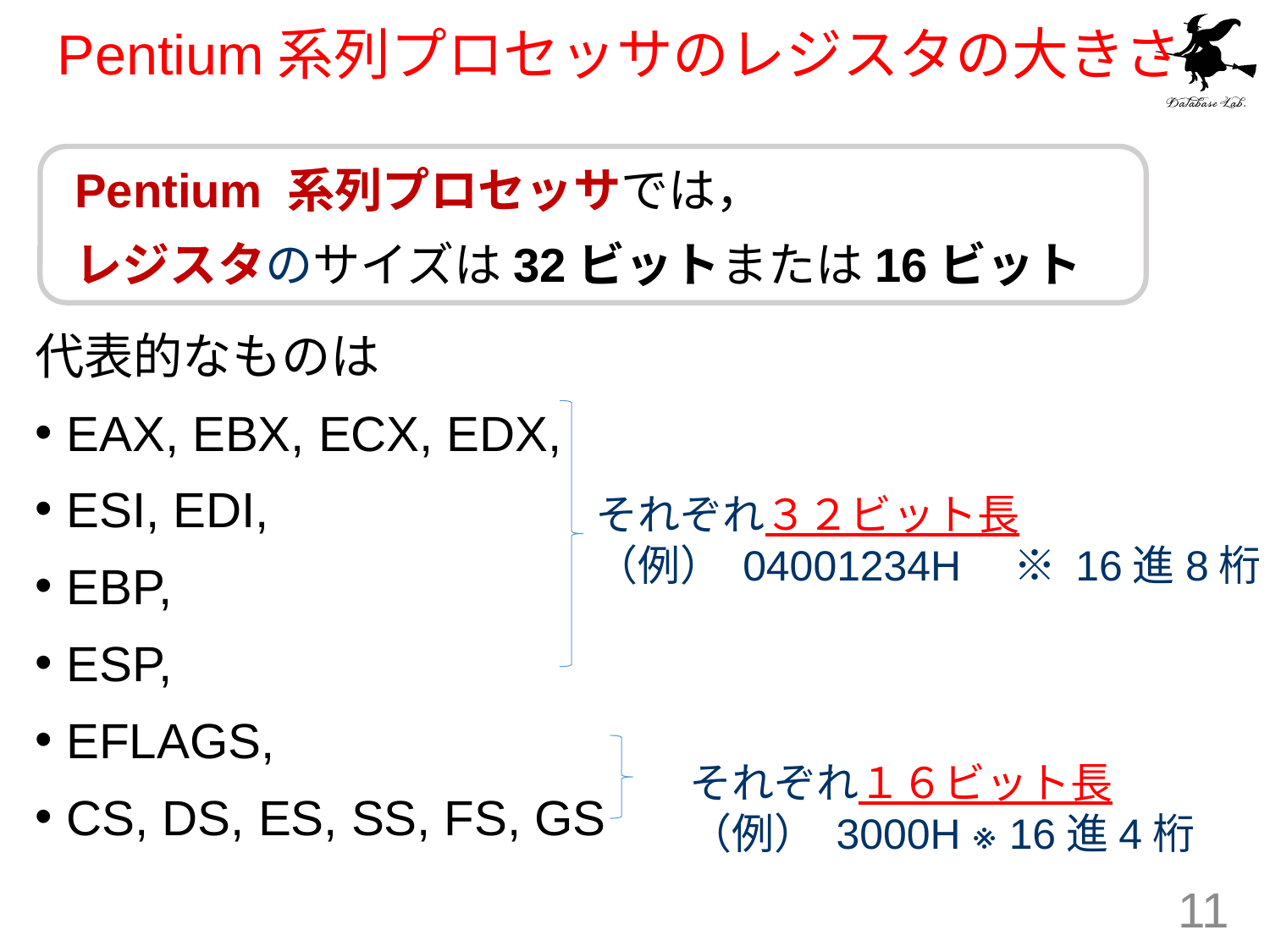

# Pentium系列プロセッサのレジスタの大きさ

Pentium 系列プロセッサでは，
レジスタのサイズは32ビットまたは16ビット
代表的なものは
EAX, EBX, ECX, EDX,
ESI, EDI,
EBP,
ESP,
EFLAGS,
CS, DS, ES, SS, FS, GS

それぞれ３２ビット長
（例） 04001234H　※ 16進8桁

それぞれ１６ビット長
（例） 3000H ※ 16進4桁
11